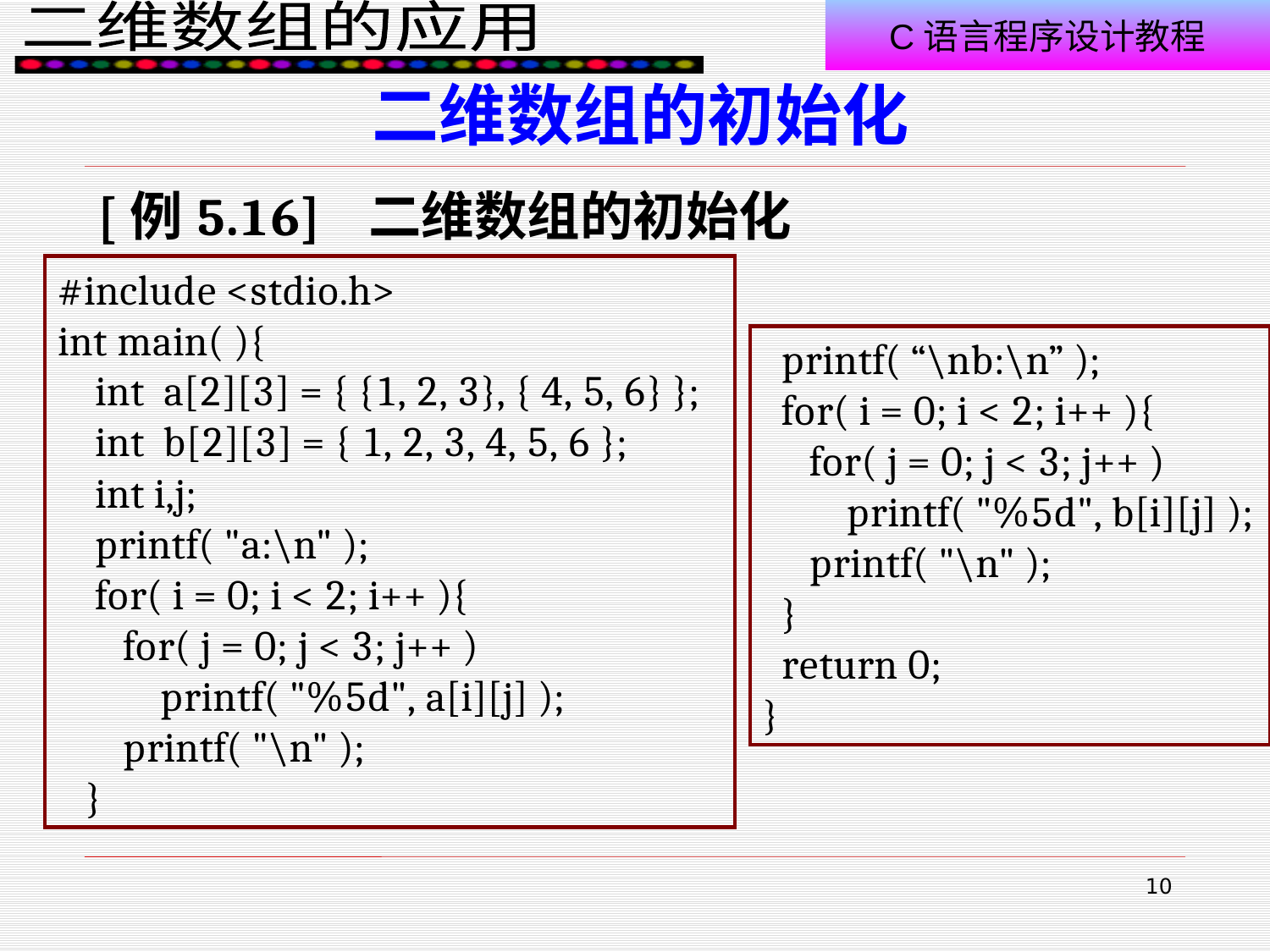

# 二维数组的初始化
[例5.16]   二维数组的初始化
#include <stdio.h>
int main( ){
    int  a[2][3] = { {1, 2, 3}, { 4, 5, 6} };
    int  b[2][3] = { 1, 2, 3, 4, 5, 6 };
    int i,j;
    printf( "a:\n" );
    for( i = 0; i < 2; i++ ){
       for( j = 0; j < 3; j++ )
           printf( "%5d", a[i][j] );
       printf( "\n" );
   }
  printf( “\nb:\n” );
  for( i = 0; i < 2; i++ ){
     for( j = 0; j < 3; j++ )
         printf( "%5d", b[i][j] );
     printf( "\n" );
  }
  return 0;
}
10